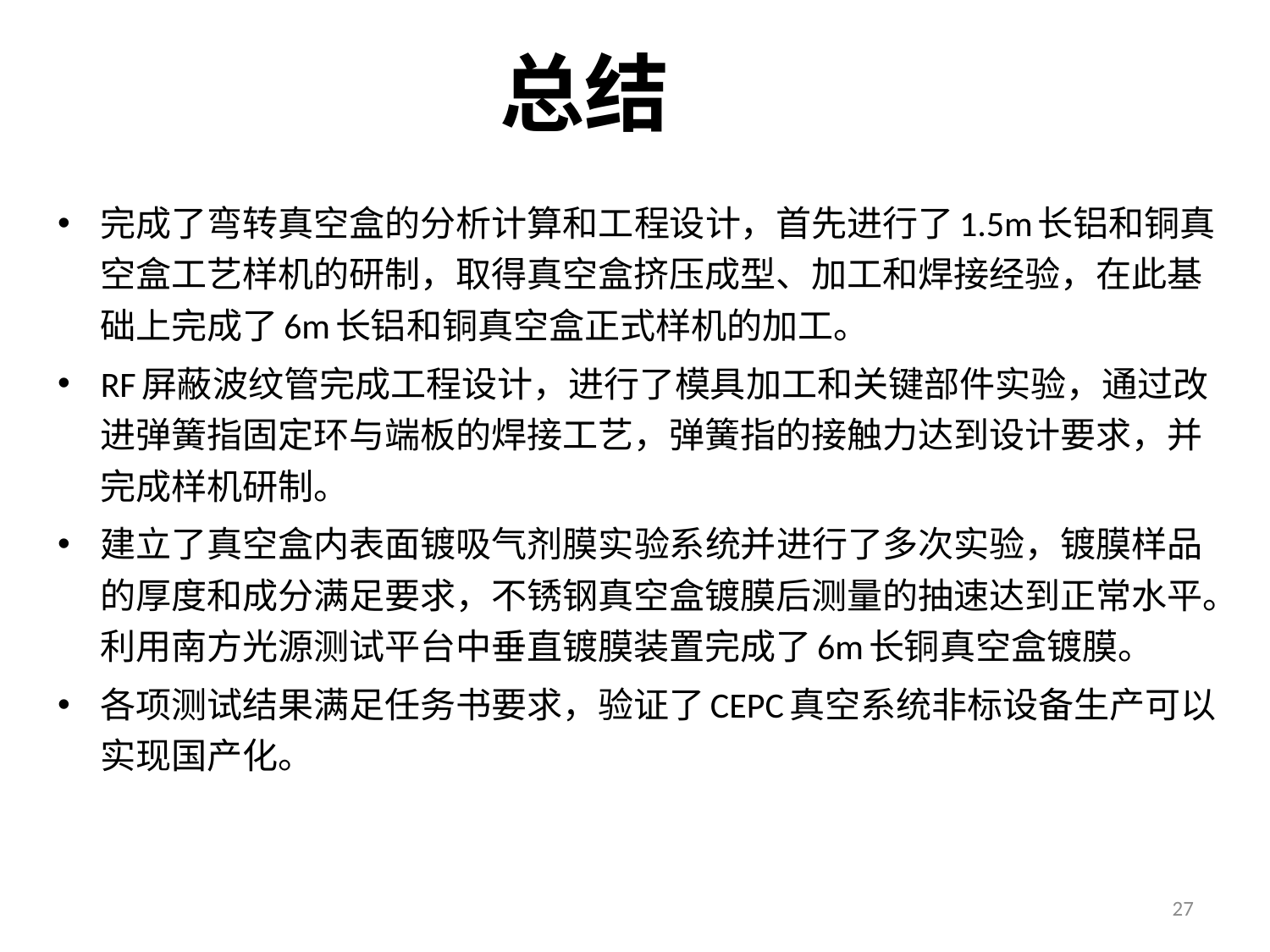

# 总结
完成了弯转真空盒的分析计算和工程设计，首先进行了1.5m长铝和铜真空盒工艺样机的研制，取得真空盒挤压成型、加工和焊接经验，在此基础上完成了6m长铝和铜真空盒正式样机的加工。
RF屏蔽波纹管完成工程设计，进行了模具加工和关键部件实验，通过改进弹簧指固定环与端板的焊接工艺，弹簧指的接触力达到设计要求，并完成样机研制。
建立了真空盒内表面镀吸气剂膜实验系统并进行了多次实验，镀膜样品的厚度和成分满足要求，不锈钢真空盒镀膜后测量的抽速达到正常水平。利用南方光源测试平台中垂直镀膜装置完成了6m长铜真空盒镀膜。
各项测试结果满足任务书要求，验证了CEPC真空系统非标设备生产可以实现国产化。

27